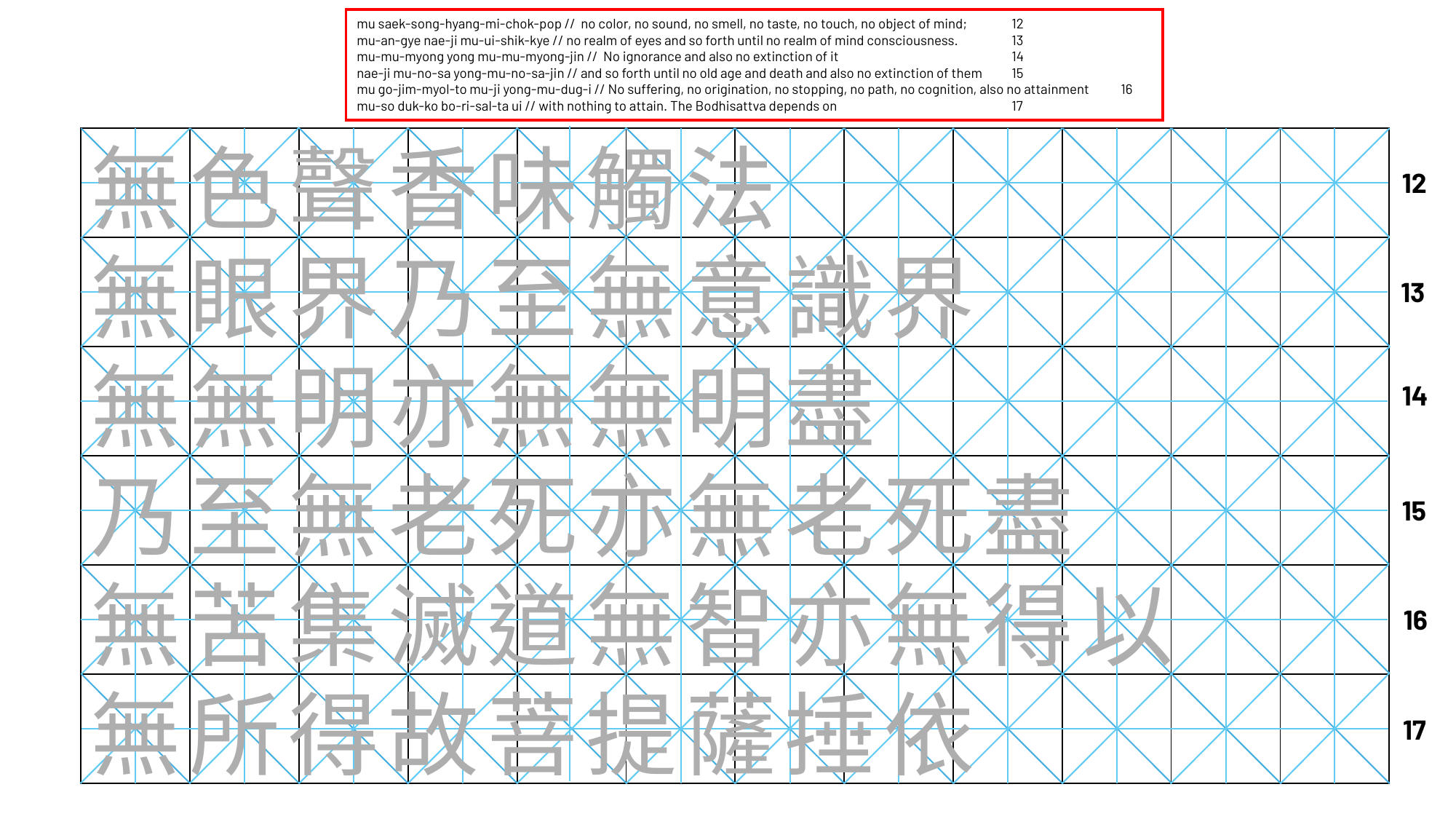

mu saek-song-hyang-mi-chok-pop //  no color, no sound, no smell, no taste, no touch, no object of mind;	12
mu-an-gye nae-ji mu-ui-shik-kye // no realm of eyes and so forth until no realm of mind consciousness.	13
mu-mu-myong yong mu-mu-myong-jin //  No ignorance and also no extinction of it		14
nae-ji mu-no-sa yong-mu-no-sa-jin // and so forth until no old age and death and also no extinction of them	15
mu go-jim-myol-to mu-ji yong-mu-dug-i // No suffering, no origination, no stopping, no path, no cognition, also no attainment	16
mu-so duk-ko bo-ri-sal-ta ui // with nothing to attain. The Bodhisattva depends on		17
無 色 聲 香 味 觸 法
無 眼 界 乃 至 無 意 識 界
無 無 明 亦 無 無 明 盡
乃 至 無 老 死 亦 無 老 死 盡
無 苦 集 滅 道 無 智 亦 無 得 以
無 所 得 故 菩 提 薩 捶 依
|  |  |  |  |  |  |  |  |  |  |  |  |
| --- | --- | --- | --- | --- | --- | --- | --- | --- | --- | --- | --- |
|  |  |  |  |  |  |  |  |  |  |  |  |
|  |  |  |  |  |  |  |  |  |  |  |  |
|  |  |  |  |  |  |  |  |  |  |  |  |
|  |  |  |  |  |  |  |  |  |  |  |  |
|  |  |  |  |  |  |  |  |  |  |  |  |
12
13
14
15
16
17